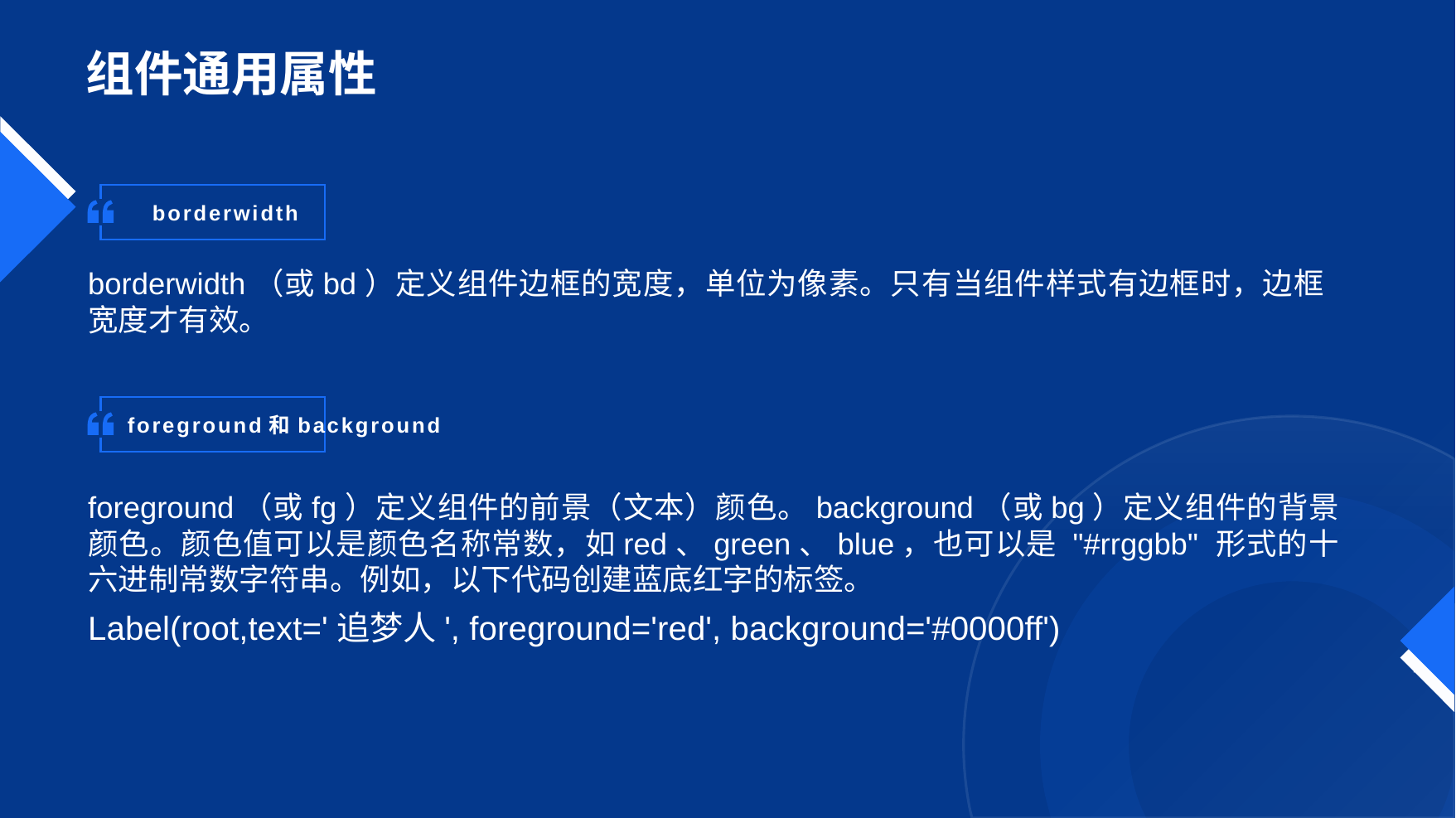

# 组件通用属性

borderwidth
borderwidth（或bd）定义组件边框的宽度，单位为像素。只有当组件样式有边框时，边框宽度才有效。

foreground和background
foreground（或fg）定义组件的前景（文本）颜色。background（或bg）定义组件的背景颜色。颜色值可以是颜色名称常数，如red、green、blue，也可以是 "#rrggbb" 形式的十六进制常数字符串。例如，以下代码创建蓝底红字的标签。
Label(root,text='追梦人', foreground='red', background='#0000ff')